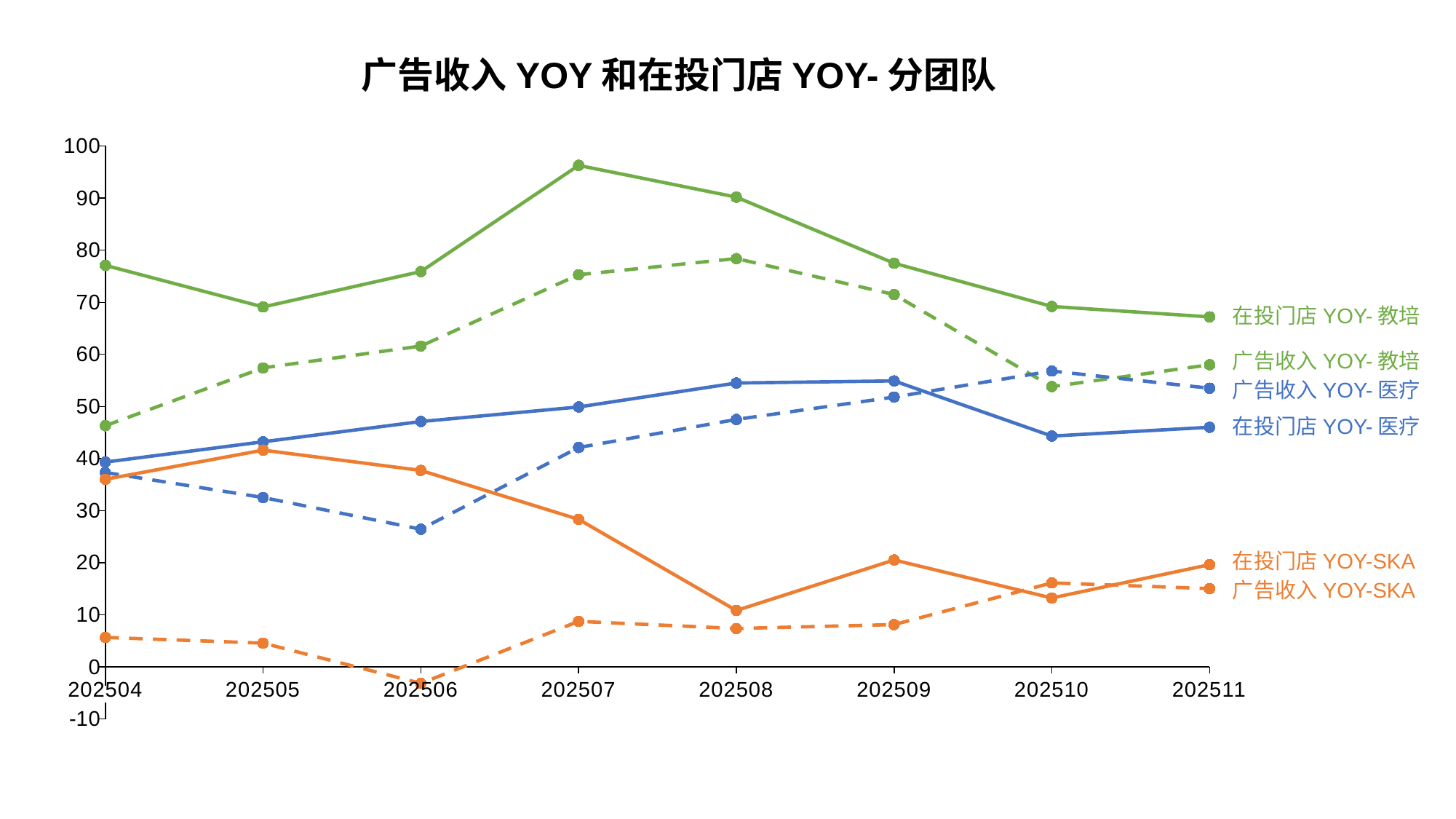

广告收入YOY和在投门店YOY-分团队

### Chart

| Category |  |  |  |  |  |  |
|---|---|---|---|---|---|---|
在投门店YOY-教培
广告收入YOY-教培
广告收入YOY-医疗
在投门店YOY-医疗
在投门店YOY-SKA
广告收入YOY-SKA